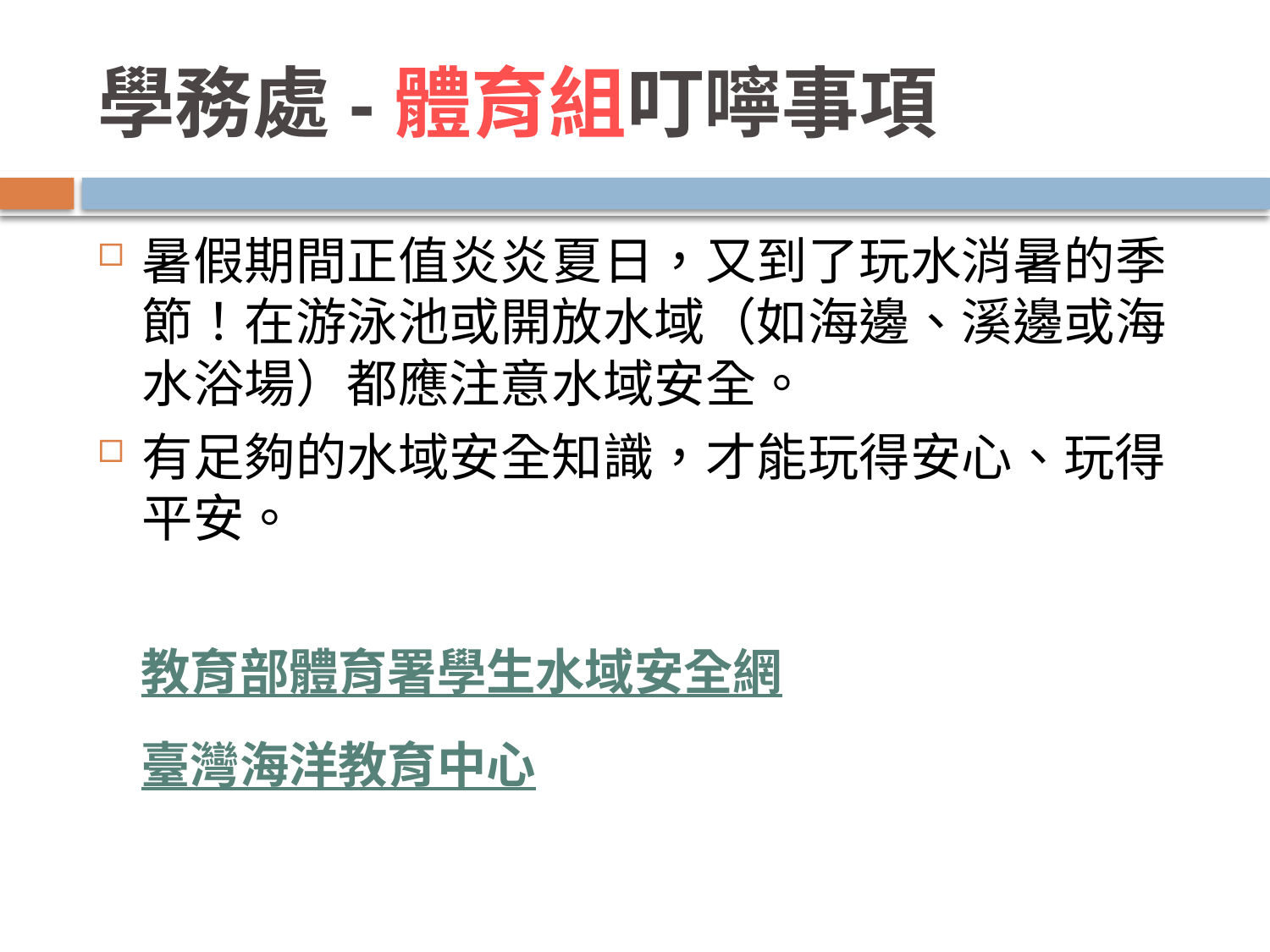

# 學務處-體育組叮嚀事項
暑假期間正值炎炎夏日，又到了玩水消暑的季節！在游泳池或開放水域（如海邊、溪邊或海水浴場）都應注意水域安全。
有足夠的水域安全知識，才能玩得安心、玩得平安。
教育部體育署學生水域安全網
臺灣海洋教育中心